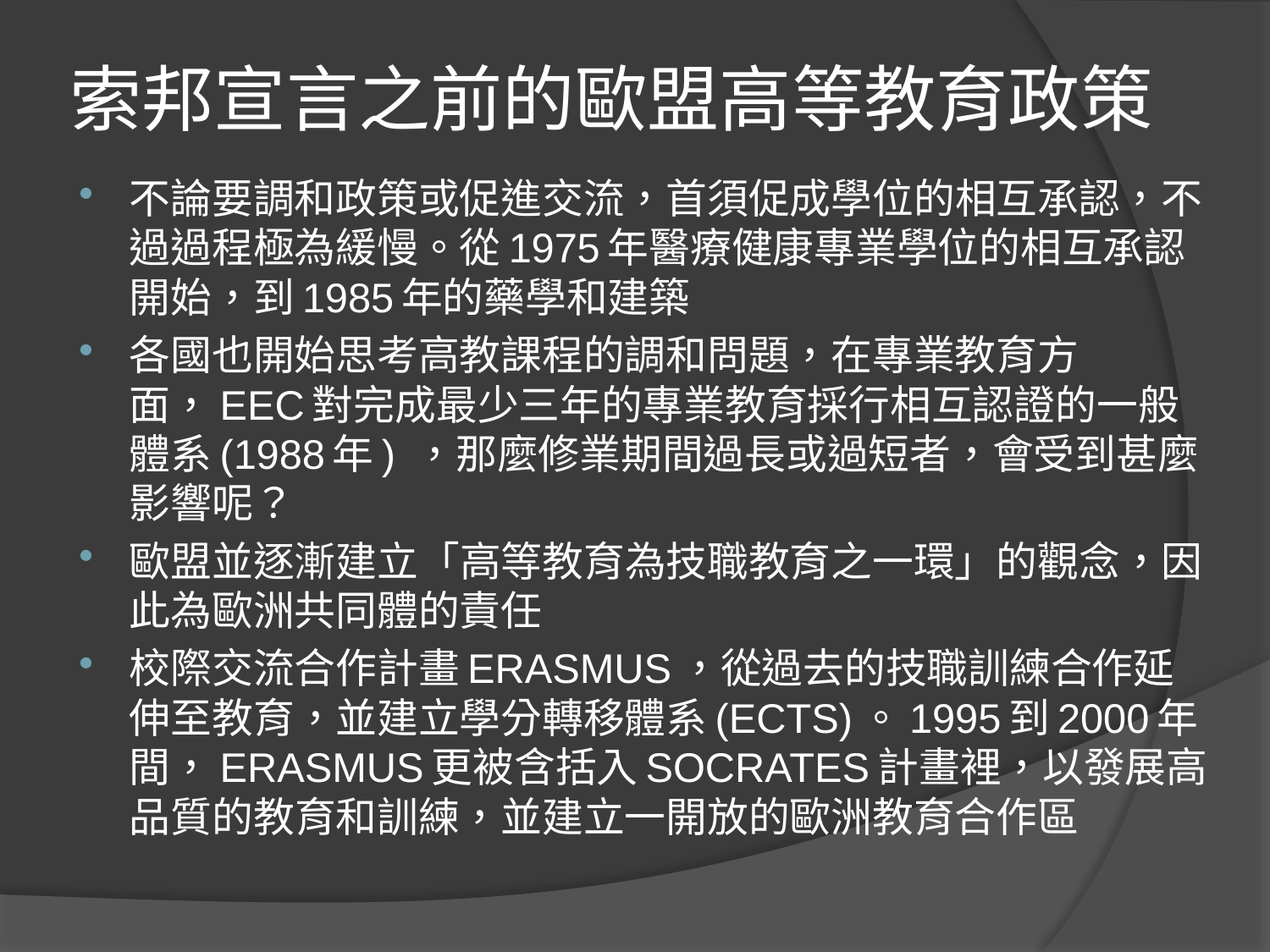

# 索邦宣言之前的歐盟高等教育政策
不論要調和政策或促進交流，首須促成學位的相互承認，不過過程極為緩慢。從1975年醫療健康專業學位的相互承認開始，到1985年的藥學和建築
各國也開始思考高教課程的調和問題，在專業教育方面，EEC對完成最少三年的專業教育採行相互認證的一般體系(1988年) ，那麼修業期間過長或過短者，會受到甚麼影響呢？
歐盟並逐漸建立「高等教育為技職教育之一環」的觀念，因此為歐洲共同體的責任
校際交流合作計畫ERASMUS，從過去的技職訓練合作延伸至教育，並建立學分轉移體系(ECTS)。1995到2000年間，ERASMUS更被含括入SOCRATES計畫裡，以發展高品質的教育和訓練，並建立一開放的歐洲教育合作區